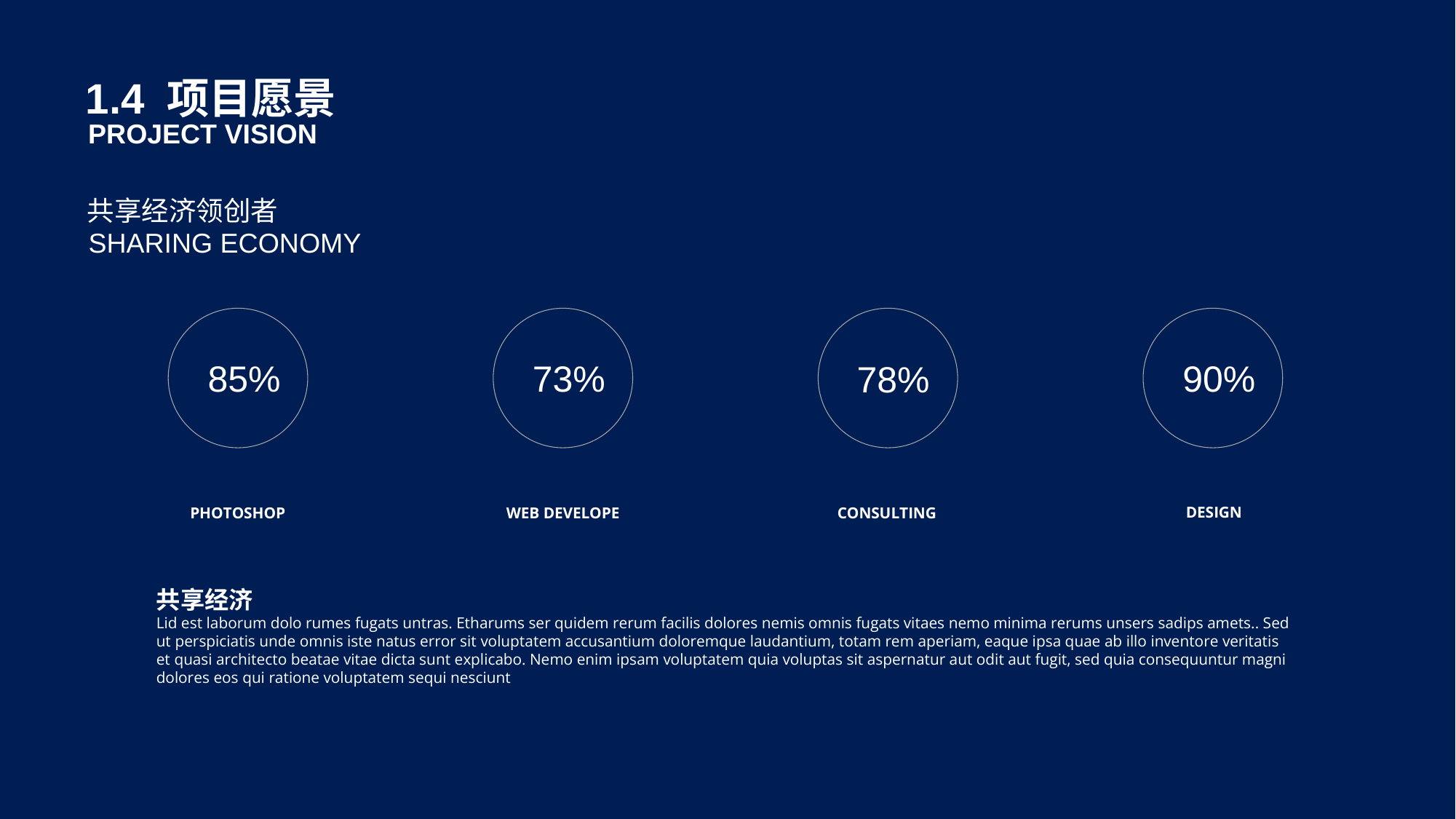

1.4 项目愿景
PROJECT VISION
共享经济领创者
SHARING ECONOMY

85%
73%
90%
78%
DESIGN
PHOTOSHOP
WEB DEVELOPE
CONSULTING
共享经济
Lid est laborum dolo rumes fugats untras. Etharums ser quidem rerum facilis dolores nemis omnis fugats vitaes nemo minima rerums unsers sadips amets.. Sed ut perspiciatis unde omnis iste natus error sit voluptatem accusantium doloremque laudantium, totam rem aperiam, eaque ipsa quae ab illo inventore veritatis et quasi architecto beatae vitae dicta sunt explicabo. Nemo enim ipsam voluptatem quia voluptas sit aspernatur aut odit aut fugit, sed quia consequuntur magni dolores eos qui ratione voluptatem sequi nesciunt